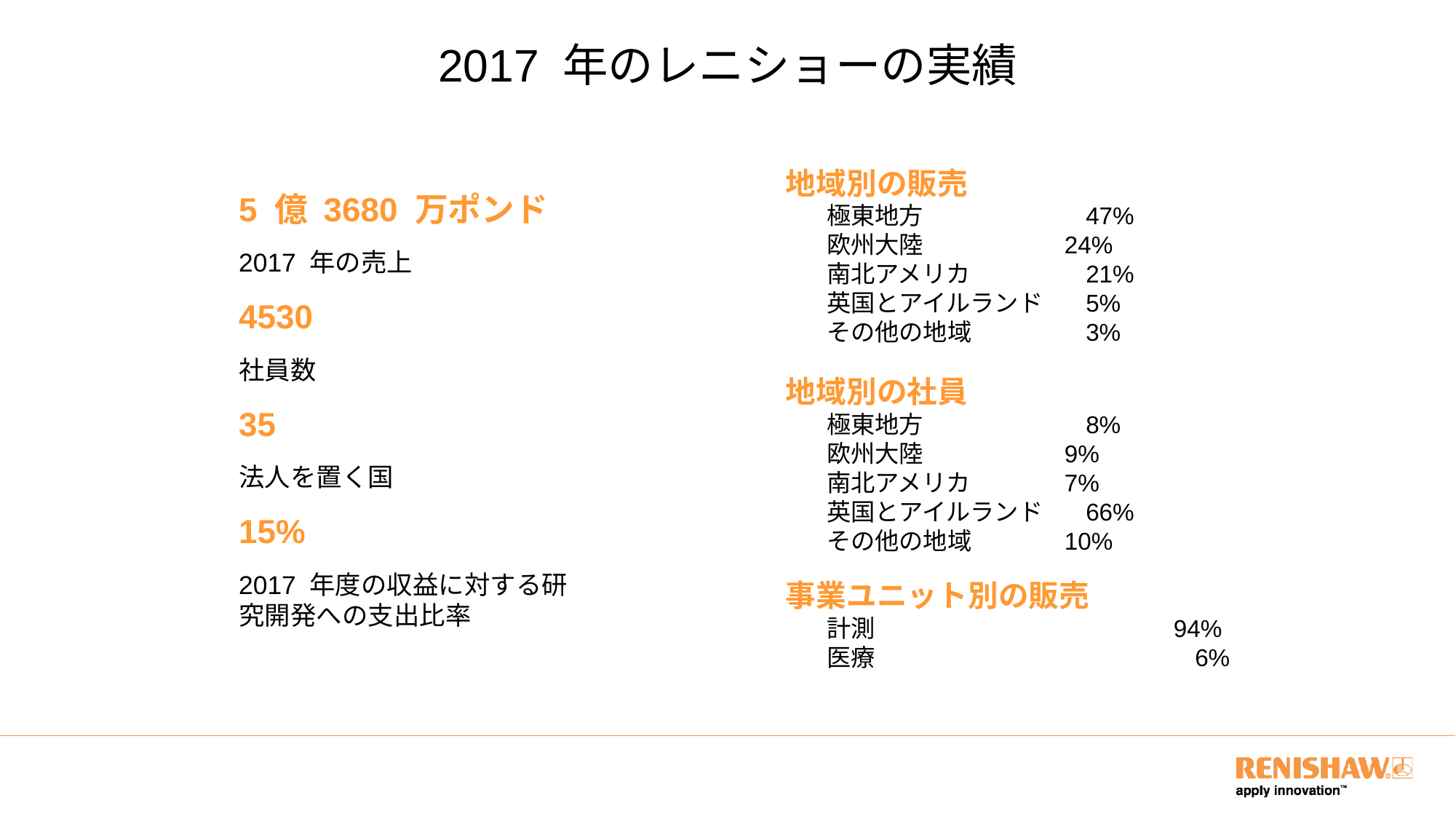

# 2017 年のレニショーの実績
地域別の販売
極東地方 		47%
欧州大陸	               24%
南北アメリカ		21%
英国とアイルランド 	5%
その他の地域		3%

地域別の社員
極東地方 		8%
欧州大陸	               9%
南北アメリカ	               7%
英国とアイルランド 	66%
その他の地域	               10%

事業ユニット別の販売
計測 		               94%
医療			6%

5 億 3680 万ポンド
2017 年の売上
4530
社員数
35
法人を置く国
15%
2017 年度の収益に対する研
究開発への支出比率